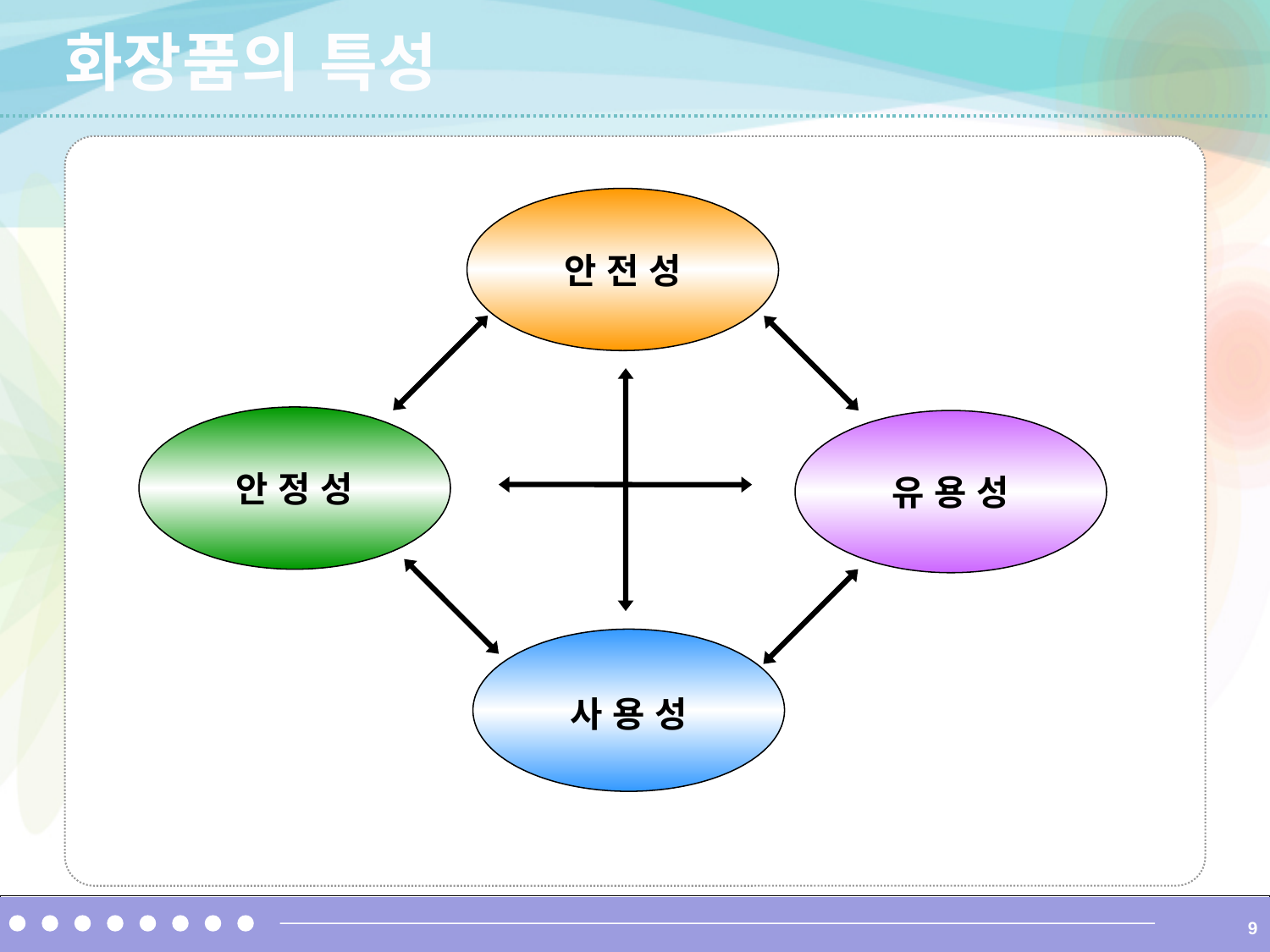

화장품의 특성

안 전 성

안 정 성
유 용 성

사 용 성